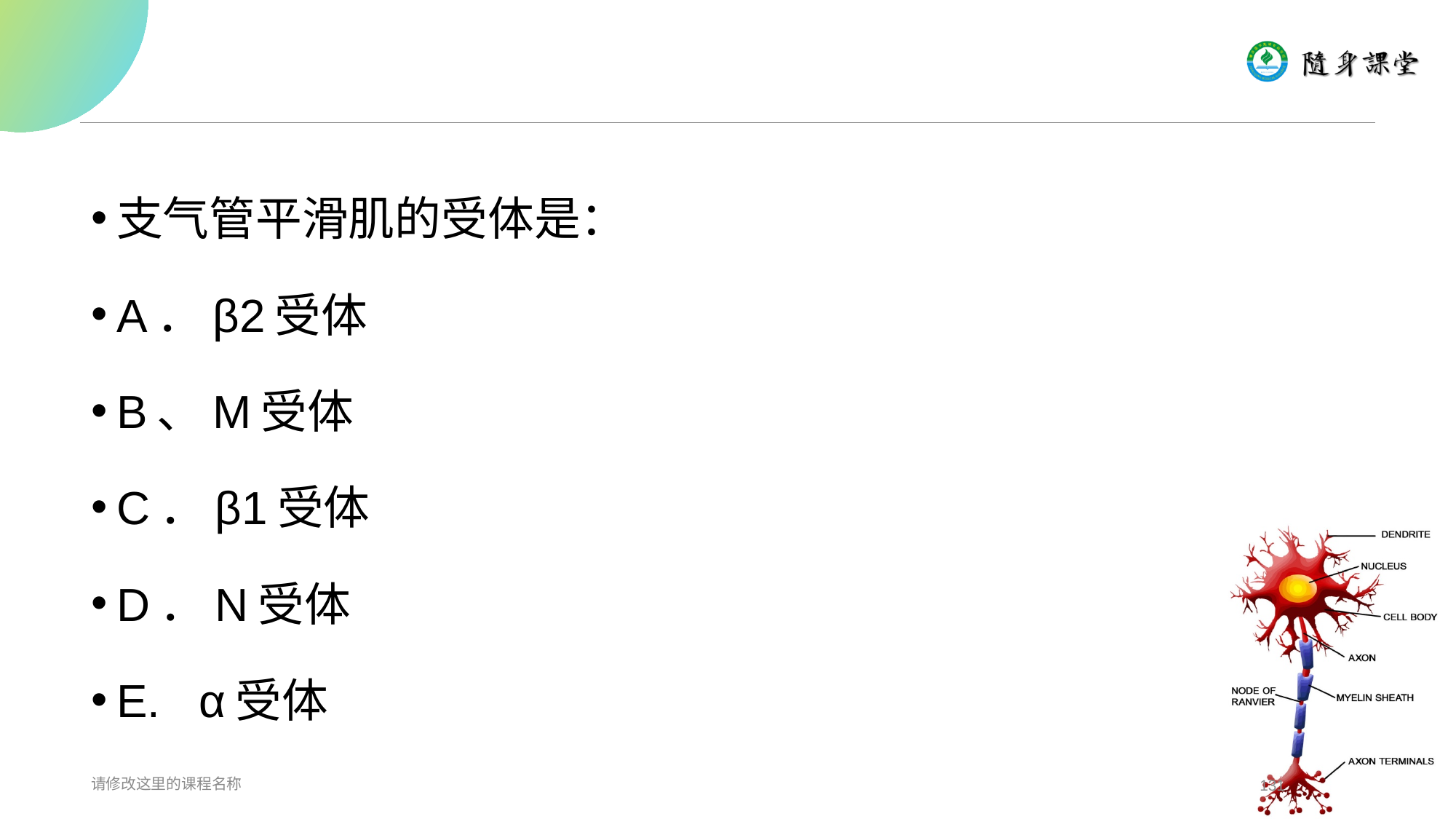

#
支气管平滑肌的受体是：
A．β2受体
B、M受体
C．β1受体
D．N受体
E.   α受体
请修改这里的课程名称
131